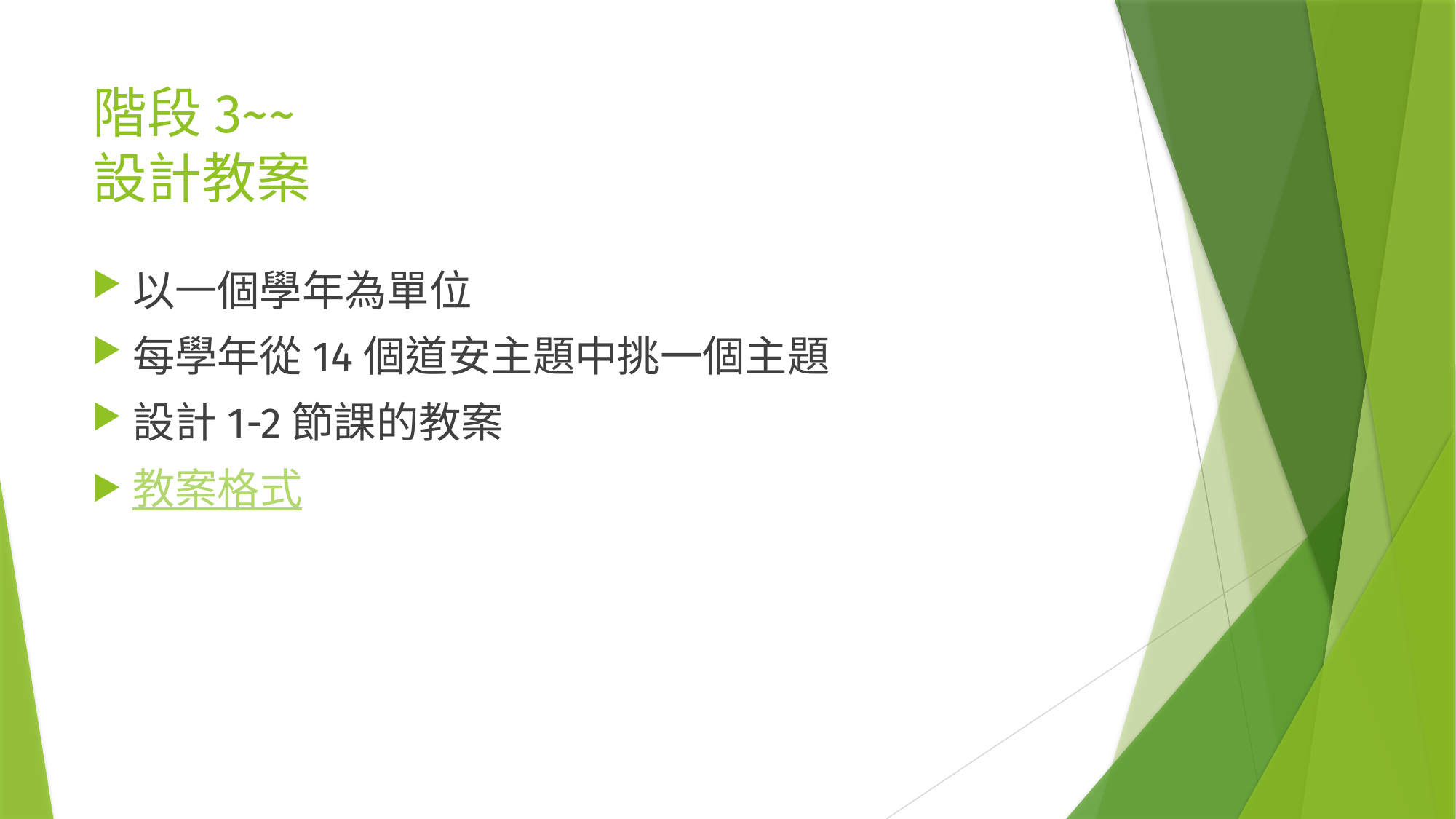

# 階段3~~ 設計教案
以一個學年為單位
每學年從14個道安主題中挑一個主題
設計1-2節課的教案
教案格式